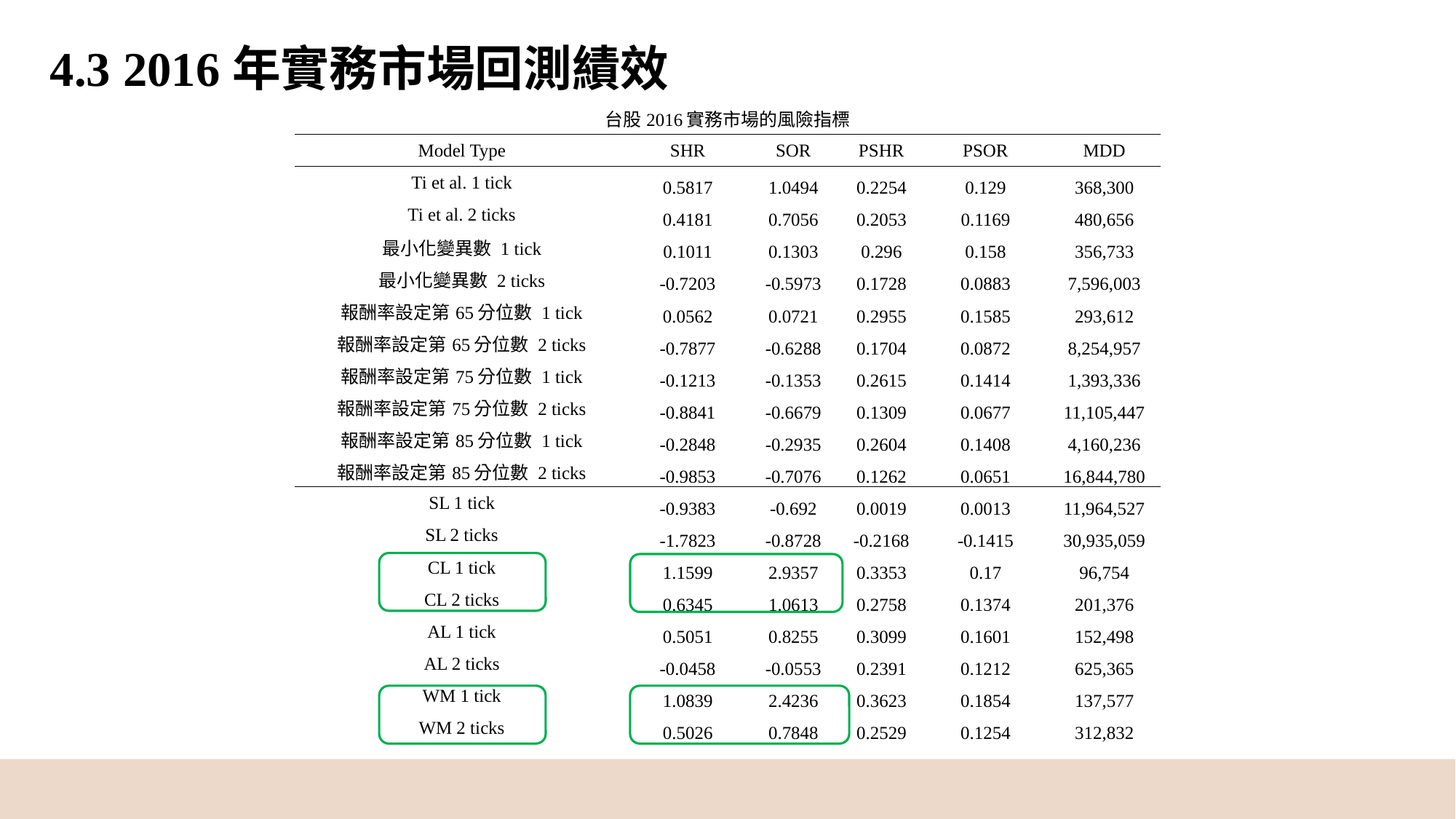

4.3 2016年實務市場回測績效
| 台股2016實務市場的風險指標 |  |  |  |  |  |
| --- | --- | --- | --- | --- | --- |
| Model Type | SHR | SOR | PSHR | PSOR | MDD |
| Ti et al. 1 tick | 0.5817 | 1.0494 | 0.2254 | 0.129 | 368,300 |
| Ti et al. 2 ticks | 0.4181 | 0.7056 | 0.2053 | 0.1169 | 480,656 |
| 最小化變異數 1 tick | 0.1011 | 0.1303 | 0.296 | 0.158 | 356,733 |
| 最小化變異數 2 ticks | -0.7203 | -0.5973 | 0.1728 | 0.0883 | 7,596,003 |
| 報酬率設定第65分位數 1 tick | 0.0562 | 0.0721 | 0.2955 | 0.1585 | 293,612 |
| 報酬率設定第65分位數 2 ticks | -0.7877 | -0.6288 | 0.1704 | 0.0872 | 8,254,957 |
| 報酬率設定第75分位數 1 tick | -0.1213 | -0.1353 | 0.2615 | 0.1414 | 1,393,336 |
| 報酬率設定第75分位數 2 ticks | -0.8841 | -0.6679 | 0.1309 | 0.0677 | 11,105,447 |
| 報酬率設定第85分位數 1 tick | -0.2848 | -0.2935 | 0.2604 | 0.1408 | 4,160,236 |
| 報酬率設定第85分位數 2 ticks | -0.9853 | -0.7076 | 0.1262 | 0.0651 | 16,844,780 |
| SL 1 tick | -0.9383 | -0.692 | 0.0019 | 0.0013 | 11,964,527 |
| SL 2 ticks | -1.7823 | -0.8728 | -0.2168 | -0.1415 | 30,935,059 |
| CL 1 tick | 1.1599 | 2.9357 | 0.3353 | 0.17 | 96,754 |
| CL 2 ticks | 0.6345 | 1.0613 | 0.2758 | 0.1374 | 201,376 |
| AL 1 tick | 0.5051 | 0.8255 | 0.3099 | 0.1601 | 152,498 |
| AL 2 ticks | -0.0458 | -0.0553 | 0.2391 | 0.1212 | 625,365 |
| WM 1 tick | 1.0839 | 2.4236 | 0.3623 | 0.1854 | 137,577 |
| WM 2 ticks | 0.5026 | 0.7848 | 0.2529 | 0.1254 | 312,832 |